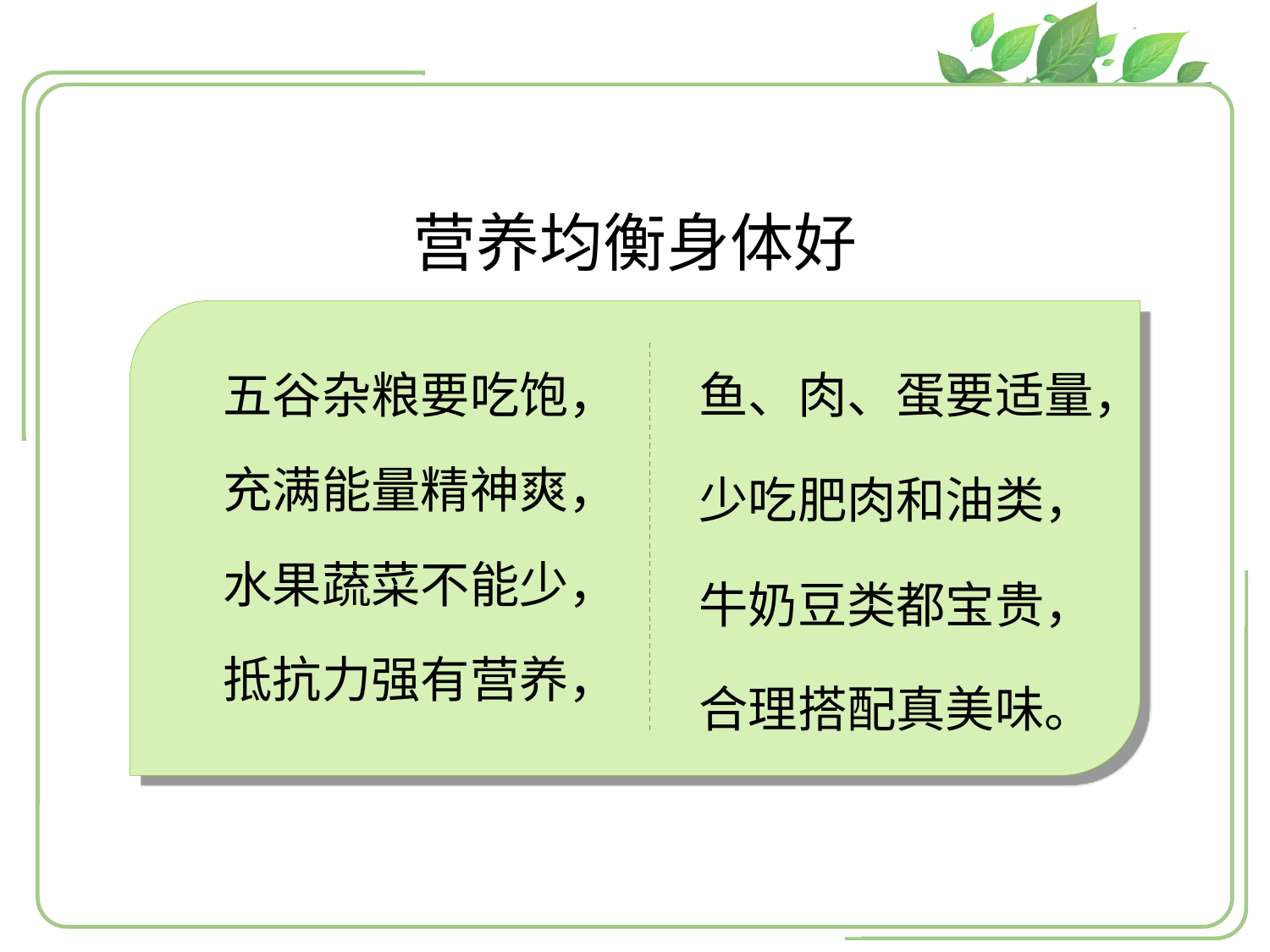

营养均衡身体好

五谷杂粮要吃饱，
充满能量精神爽，
水果蔬菜不能少，
抵抗力强有营养，
鱼、肉、蛋要适量，
少吃肥肉和油类，
牛奶豆类都宝贵，
合理搭配真美味。